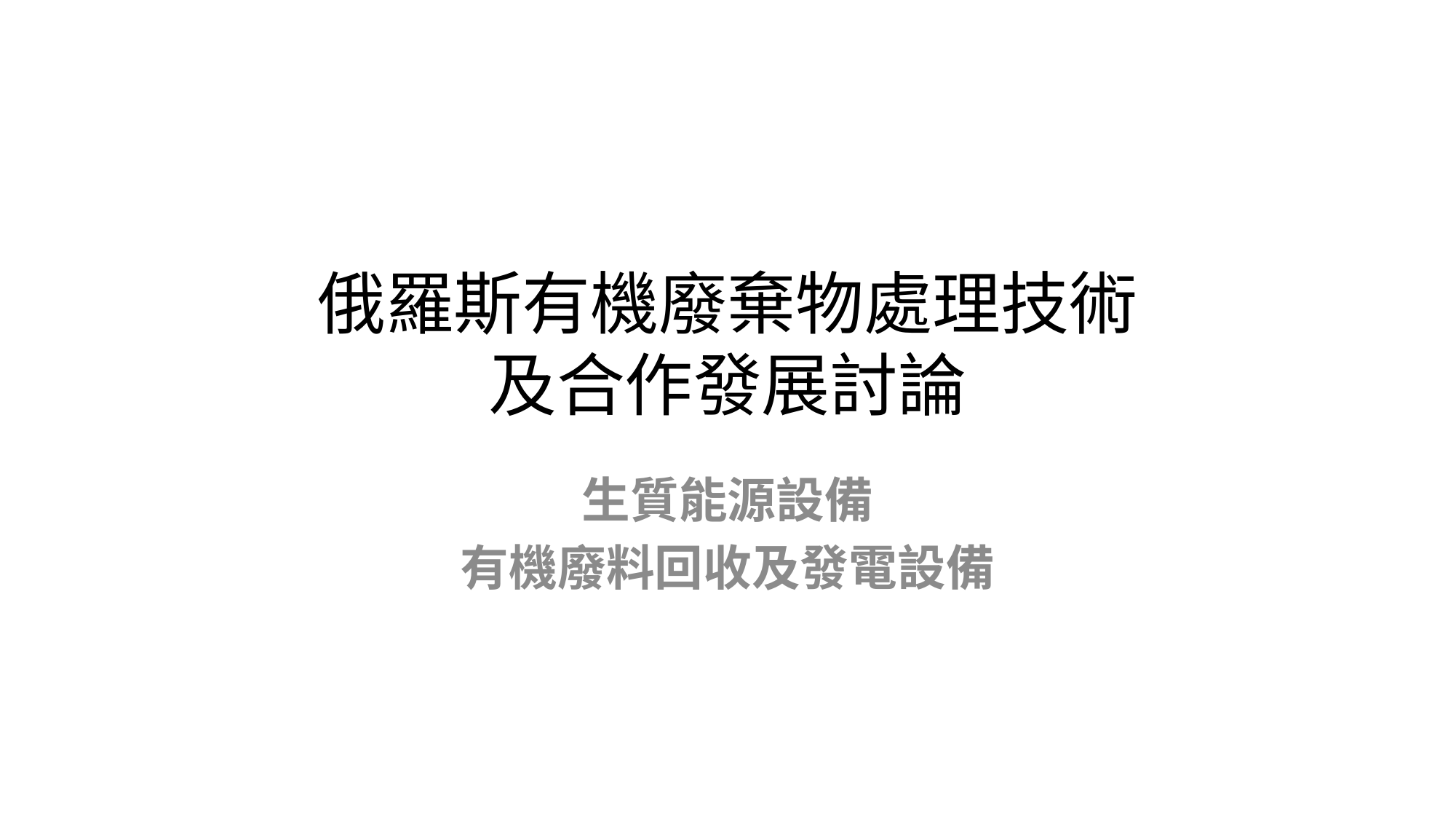

# 俄羅斯有機廢棄物處理技術 及合作發展討論
生質能源設備
有機廢料回收及發電設備